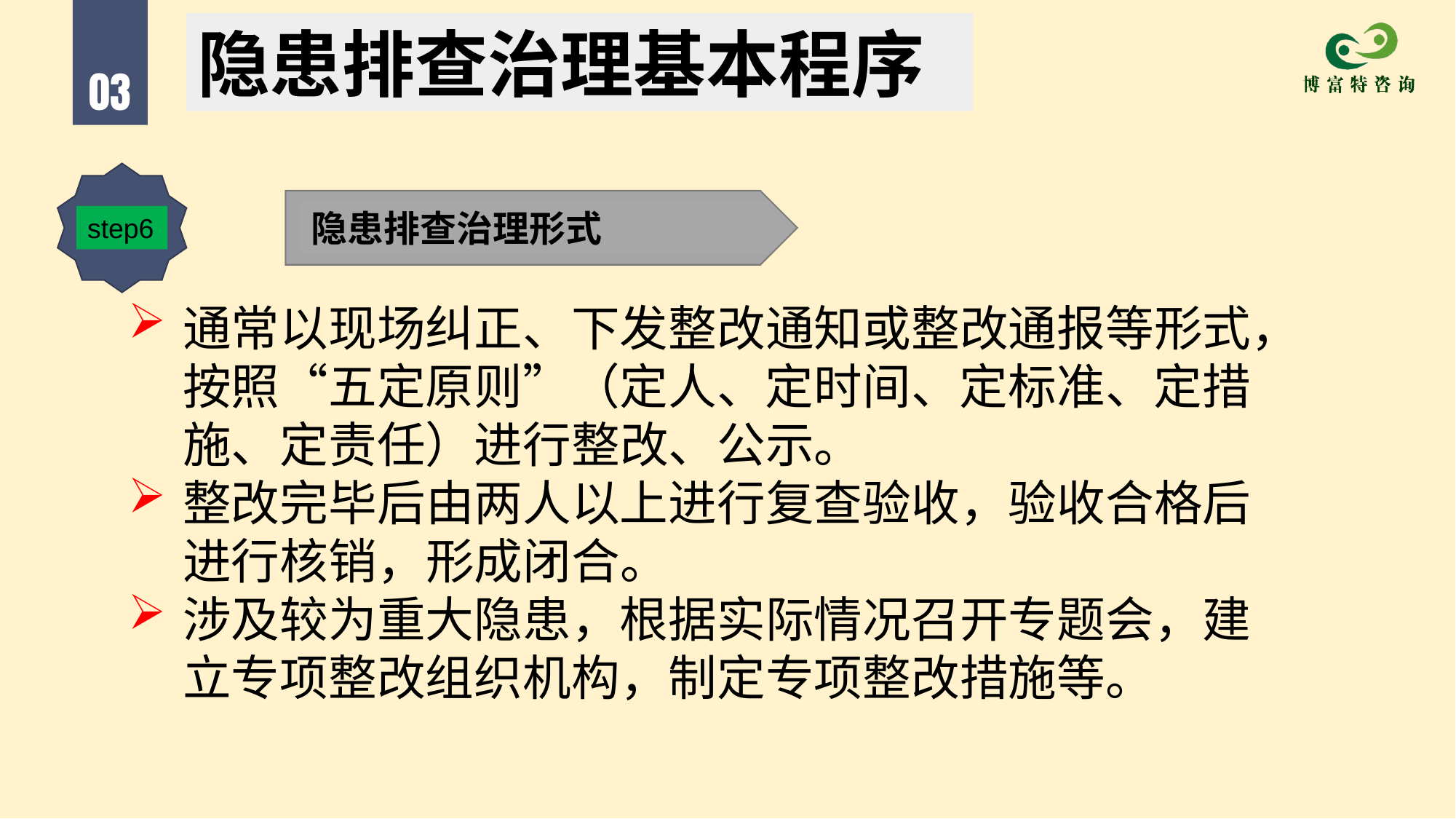

隐患排查治理基本程序
03

隐患排查治理形式
step6
通常以现场纠正、下发整改通知或整改通报等形式，按照“五定原则”（定人、定时间、定标准、定措施、定责任）进行整改、公示。
整改完毕后由两人以上进行复查验收，验收合格后进行核销，形成闭合。
涉及较为重大隐患，根据实际情况召开专题会，建立专项整改组织机构，制定专项整改措施等。